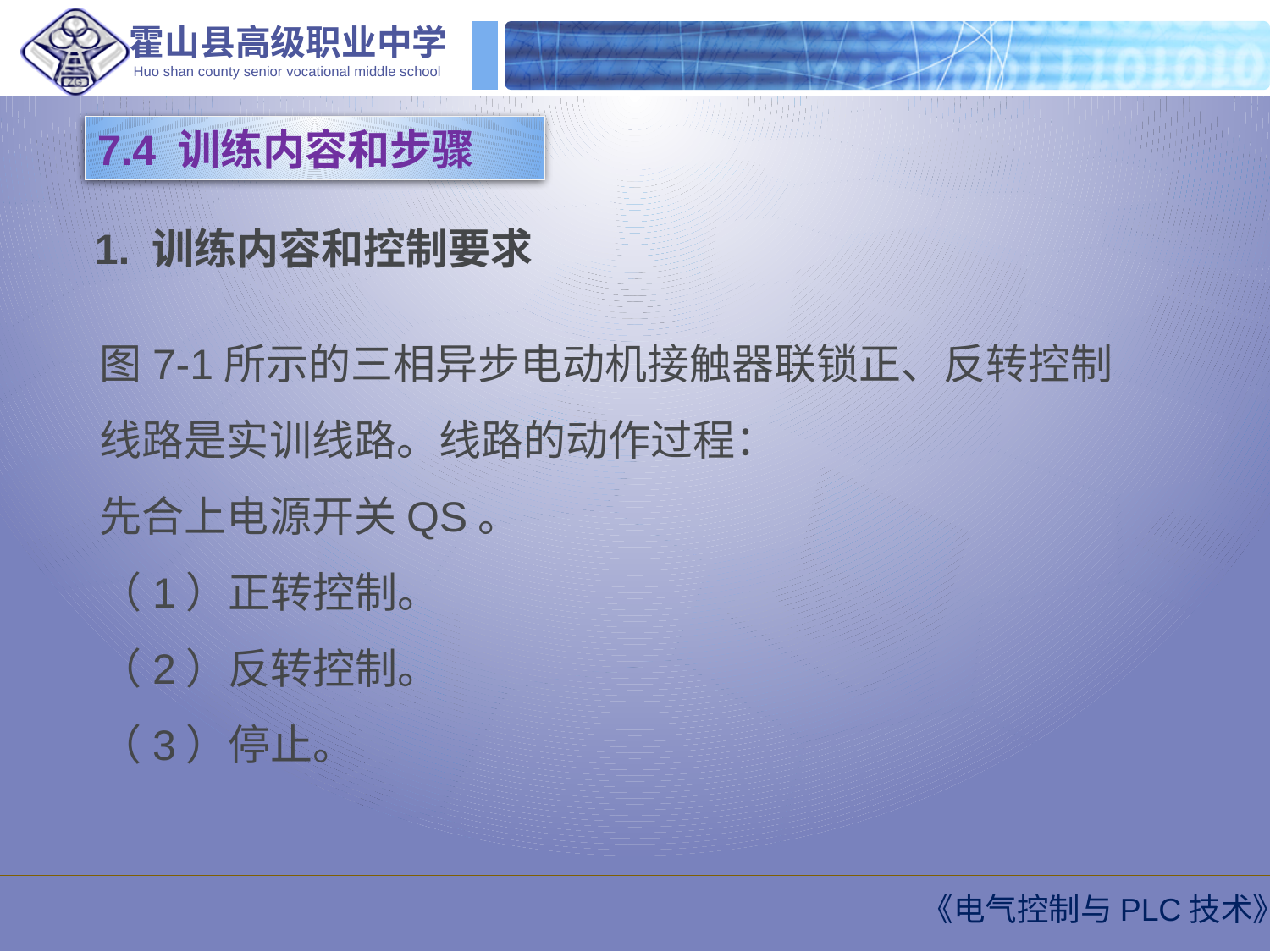

7.4 训练内容和步骤
1. 训练内容和控制要求
图7-1所示的三相异步电动机接触器联锁正、反转控制线路是实训线路。线路的动作过程：
先合上电源开关QS。
（1）正转控制。
（2）反转控制。
（3）停止。